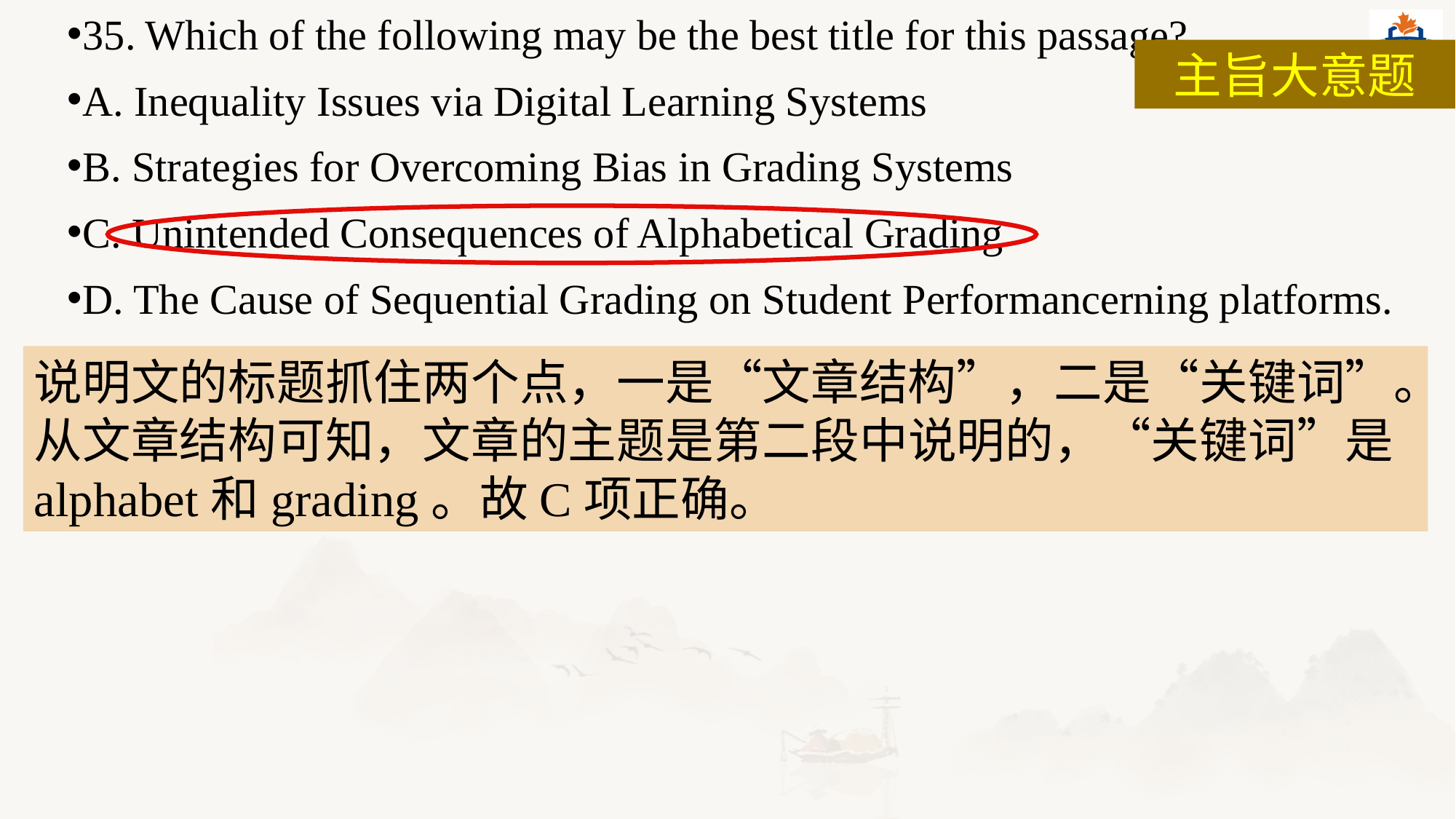

35. Which of the following may be the best title for this passage?
A. Inequality Issues via Digital Learning Systems
B. Strategies for Overcoming Bias in Grading Systems
C. Unintended Consequences of Alphabetical Grading
D. The Cause of Sequential Grading on Student Performancerning platforms.
主旨大意题

说明文的标题抓住两个点，一是“文章结构”，二是“关键词”。从文章结构可知，文章的主题是第二段中说明的，“关键词”是alphabet和grading。故C项正确。